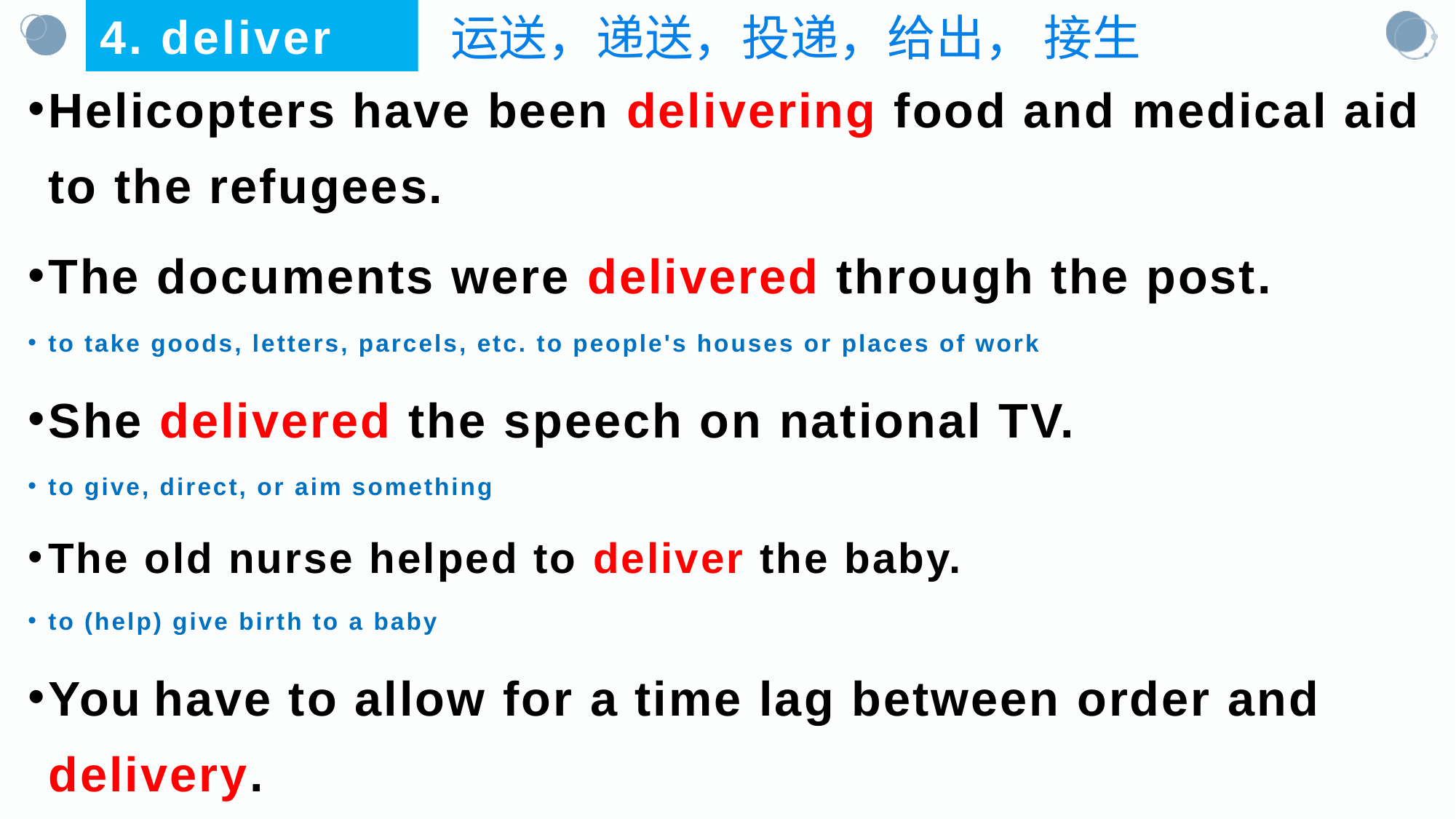

#
4. deliver
运送，递送，投递，给出， 接生
Helicopters have been delivering food and medical aid to the refugees.
The documents were delivered through the post.
to take goods, letters, parcels, etc. to people's houses or places of work
She delivered the speech on national TV.
to give, direct, or aim something
The old nurse helped to deliver the baby.
to (help) give birth to a baby
You have to allow for a time lag between order and delivery.